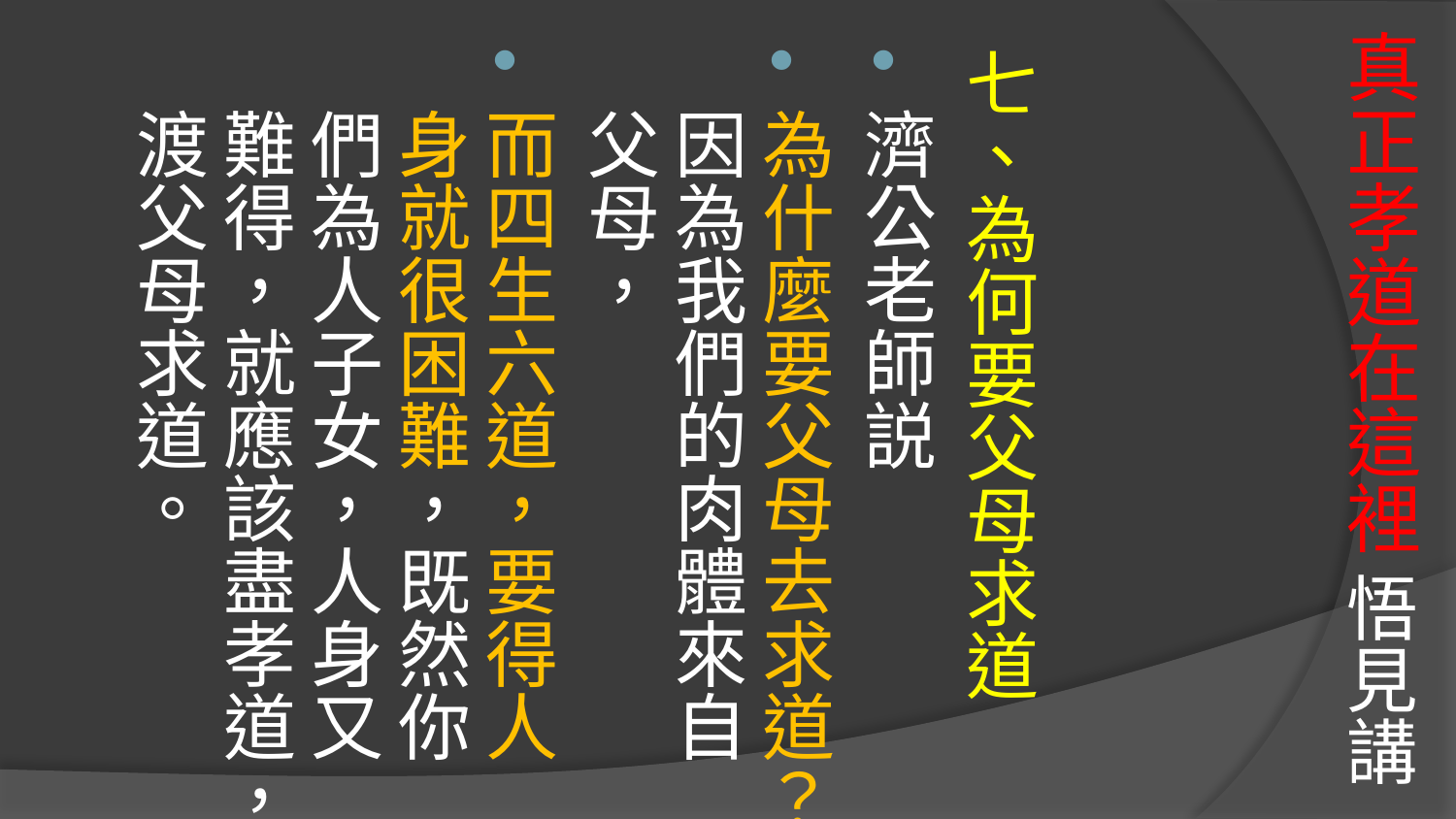

# 真正孝道在這裡 悟見講
七、為何要父母求道
濟公老師説
為什麼要父母去求道？因為我們的肉體來自父母，
而四生六道，要得人身就很困難，既然你們為人子女，人身又難得，就應該盡孝道，渡父母求道。